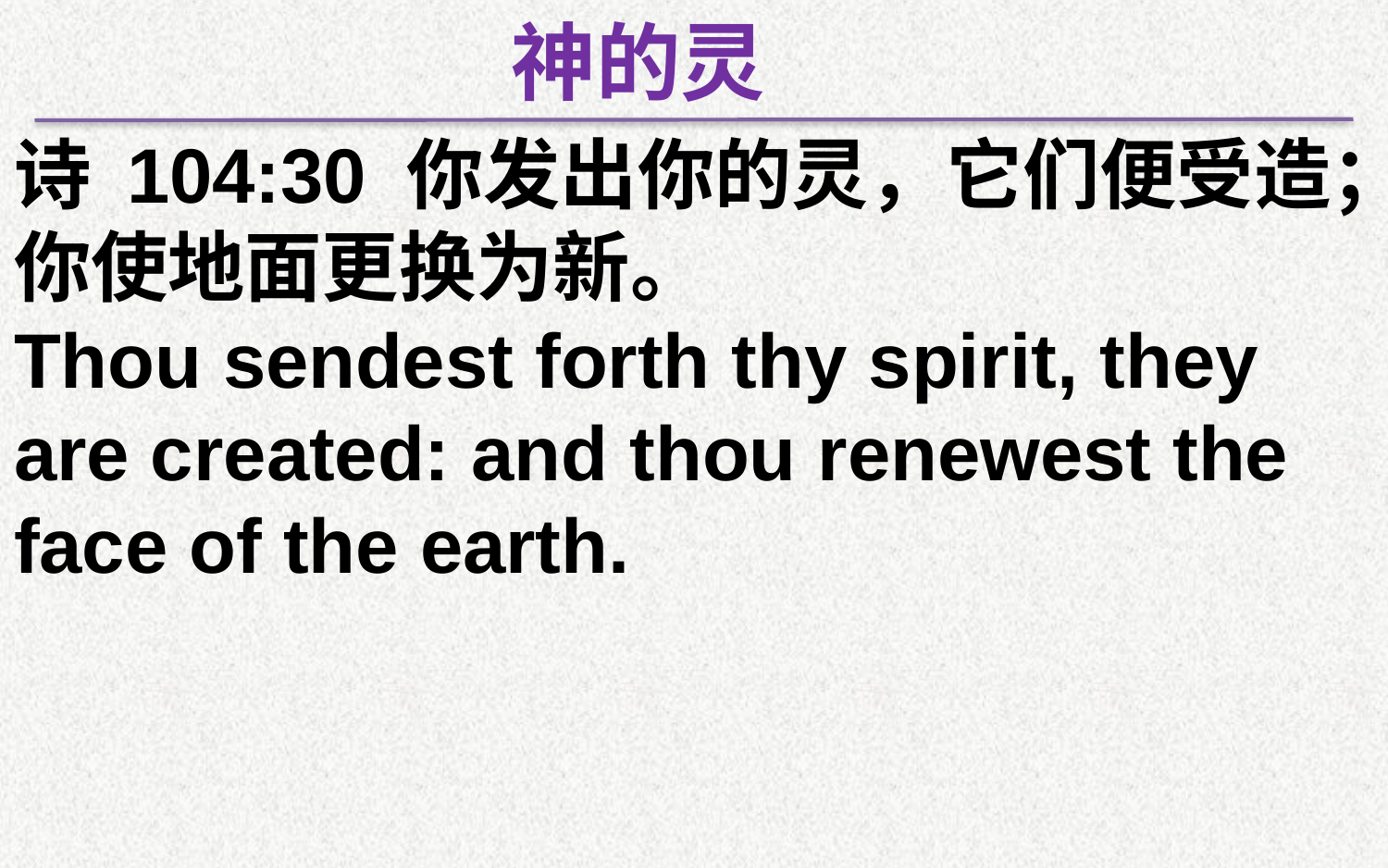

神的灵
诗 104:30 你发出你的灵，它们便受造；你使地面更换为新。
Thou sendest forth thy spirit, they are created: and thou renewest the face of the earth.